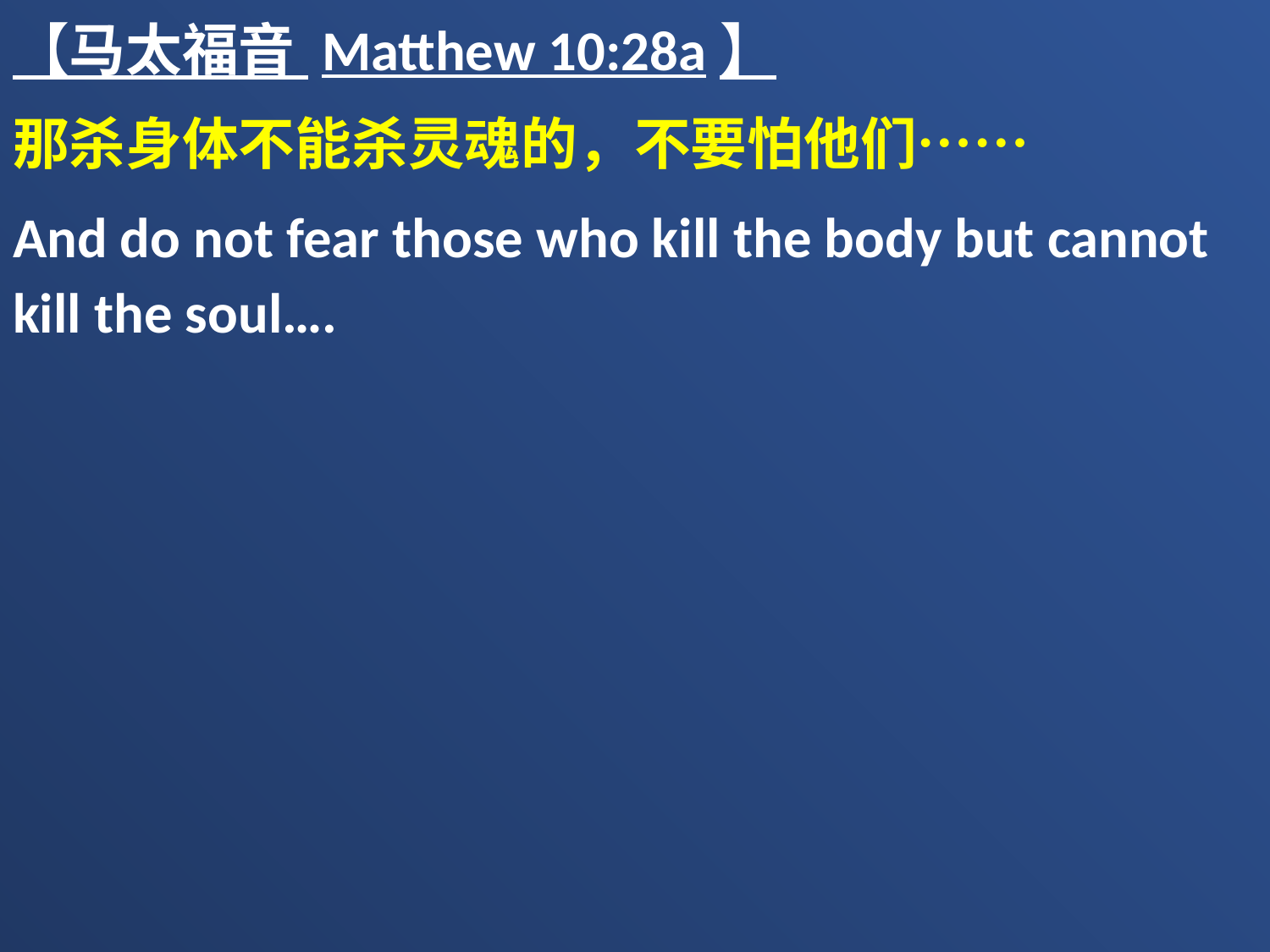

【马太福音 Matthew 10:28a】
那杀身体不能杀灵魂的，不要怕他们……
And do not fear those who kill the body but cannot kill the soul….